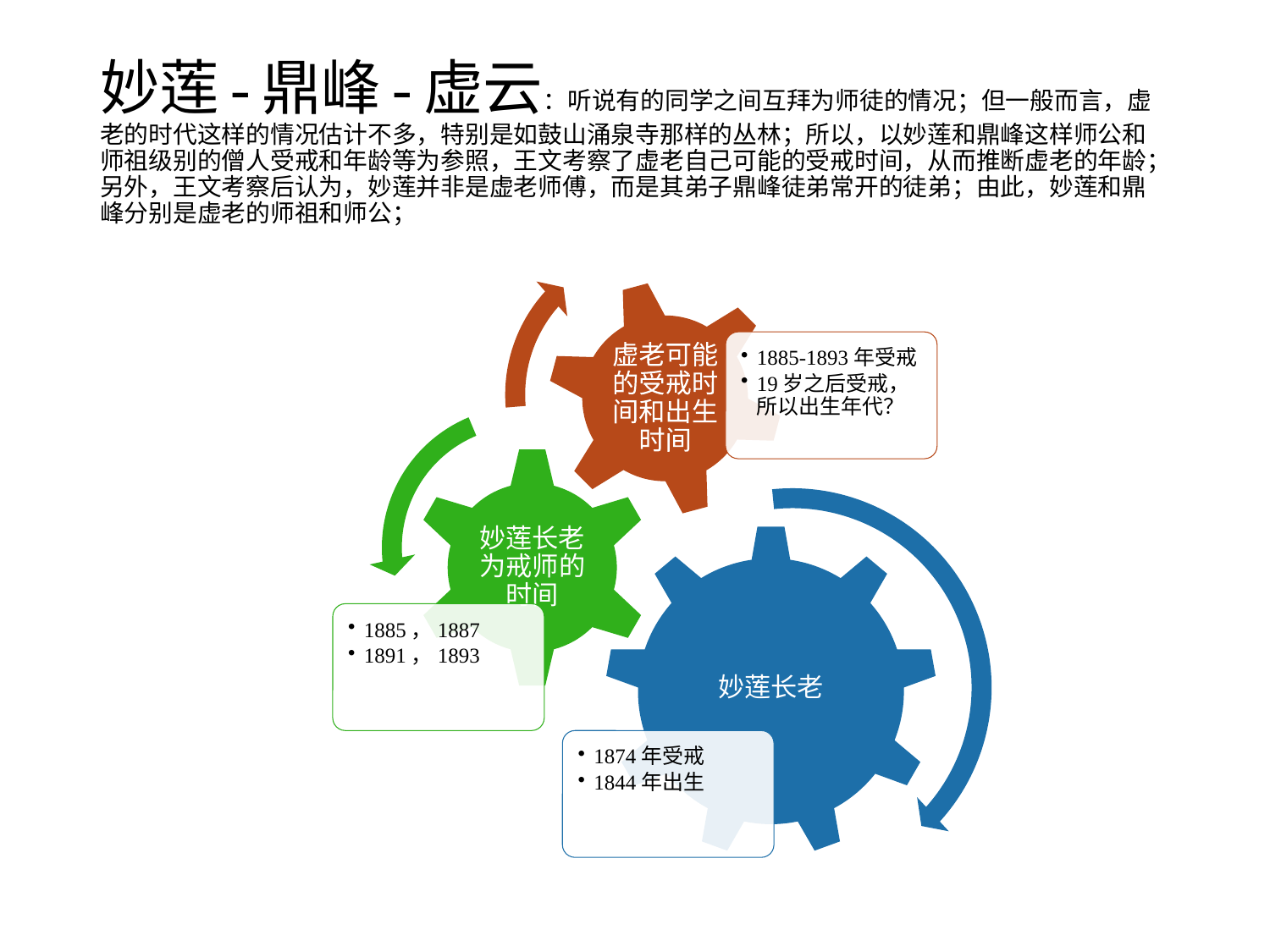

# 妙莲-鼎峰-虚云：听说有的同学之间互拜为师徒的情况；但一般而言，虚老的时代这样的情况估计不多，特别是如鼓山涌泉寺那样的丛林；所以，以妙莲和鼎峰这样师公和师祖级别的僧人受戒和年龄等为参照，王文考察了虚老自己可能的受戒时间，从而推断虚老的年龄；另外，王文考察后认为，妙莲并非是虚老师傅，而是其弟子鼎峰徒弟常开的徒弟；由此，妙莲和鼎峰分别是虚老的师祖和师公；
妙莲长老
1874年受戒
1844年出生
妙莲长老为戒师的时间
1885，1887
1891，1893
虚老可能的受戒时间和出生时间
1885-1893年受戒
19岁之后受戒，所以出生年代？